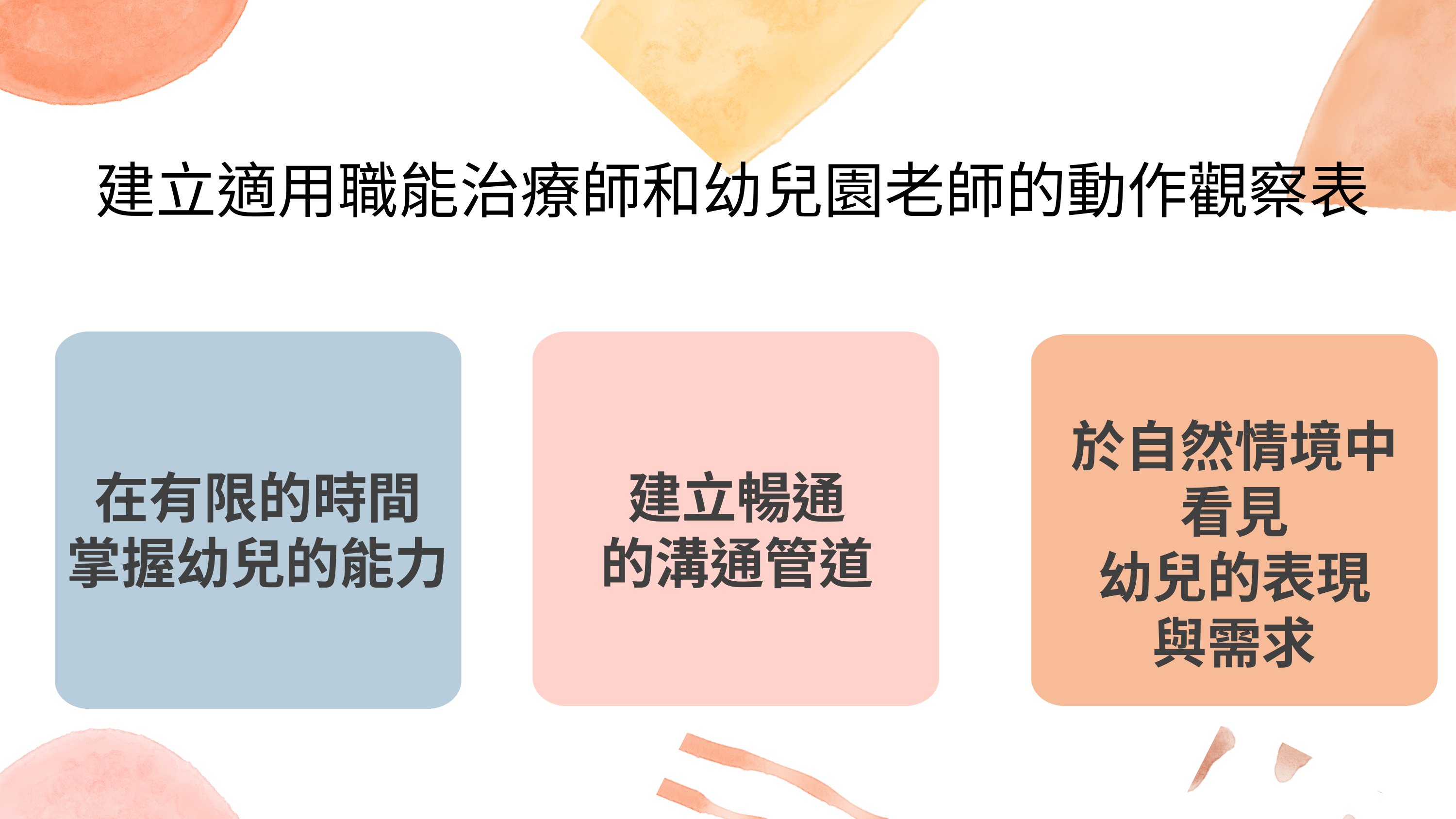

建立適用職能治療師和幼兒園老師的動作觀察表

於自然情境中
看見
幼兒的表現
與需求
在有限的時間
掌握幼兒的能力
建立暢通
的溝通管道